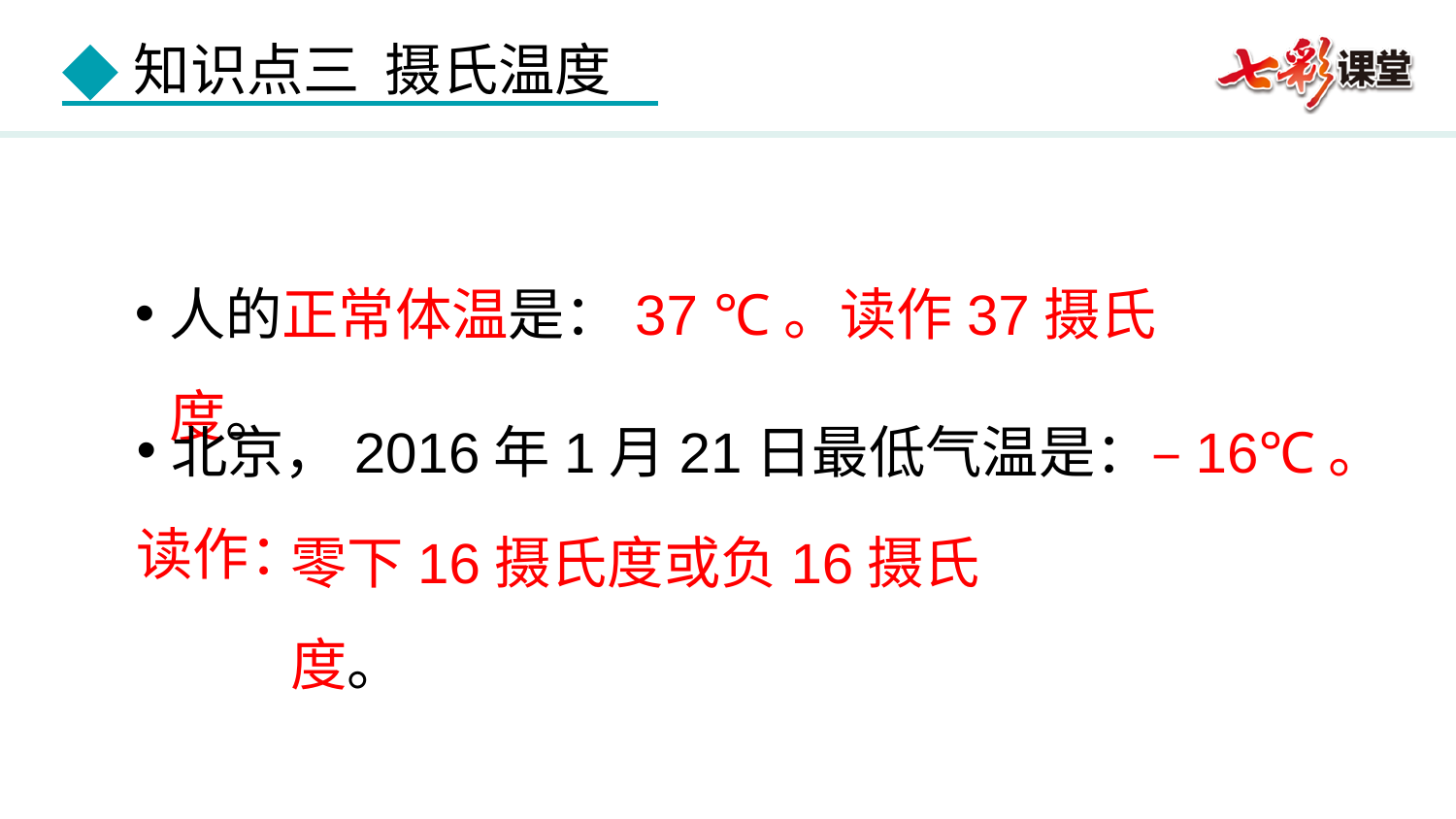

人的正常体温是：37 ℃。读作37摄氏度。
北京，2016年1月21日最低气温是：–16℃。
读作：
零下16摄氏度或负16摄氏度。